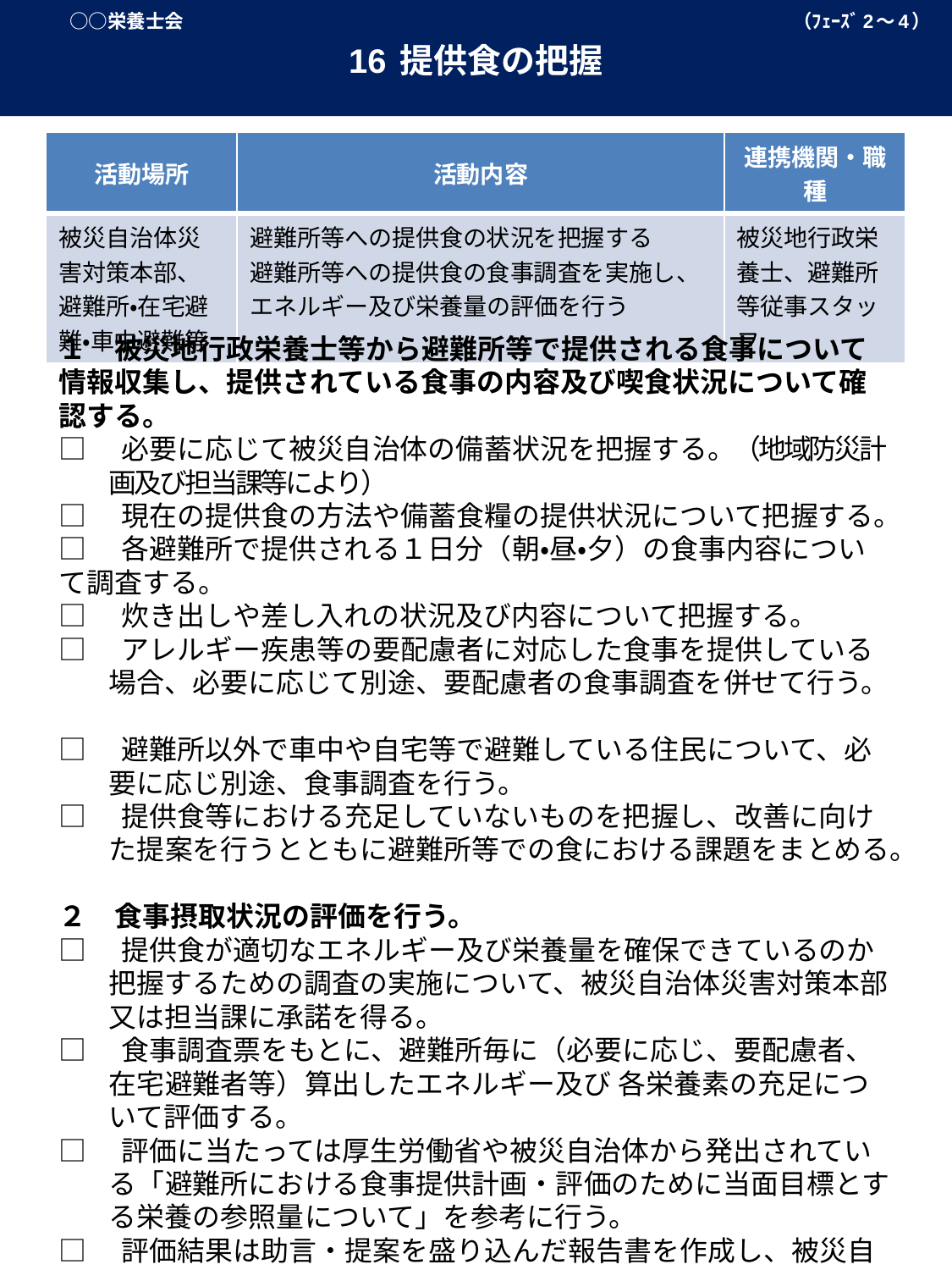

○○栄養士会　　　　　　　　　　　　　　　　　　　　　　　　　　　　　　　　（ﾌｪｰｽﾞ2～4）
16 提供食の把握
| 活動場所 | 活動内容 | 連携機関・職種 |
| --- | --- | --- |
| 被災自治体災害対策本部、避難所・在宅避難・車中避難等 | 避難所等への提供食の状況を把握する 避難所等への提供食の食事調査を実施し、エネルギー及び栄養量の評価を行う | 被災地行政栄養士、避難所等従事スタッフ |
１　被災地行政栄養士等から避難所等で提供される食事について情報収集し、提供されている食事の内容及び喫食状況について確認する。
□　必要に応じて被災自治体の備蓄状況を把握する。（地域防災計画及び担当課等により）
□　現在の提供食の方法や備蓄食糧の提供状況について把握する。
□　各避難所で提供される１日分（朝・昼・夕）の食事内容について調査する。
□　炊き出しや差し入れの状況及び内容について把握する。
□　アレルギー疾患等の要配慮者に対応した食事を提供している場合、必要に応じて別途、要配慮者の食事調査を併せて行う。
□　避難所以外で車中や自宅等で避難している住民について、必要に応じ別途、食事調査を行う。
□　提供食等における充足していないものを把握し、改善に向けた提案を行うとともに避難所等での食における課題をまとめる。

２　食事摂取状況の評価を行う。
□　提供食が適切なエネルギー及び栄養量を確保できているのか把握するための調査の実施について、被災自治体災害対策本部又は担当課に承諾を得る。
□　食事調査票をもとに、避難所毎に（必要に応じ、要配慮者、在宅避難者等）算出したエネルギー及び 各栄養素の充足について評価する。
□　評価に当たっては厚生労働省や被災自治体から発出されている「避難所における食事提供計画・評価のために当面目標とする栄養の参照量について」を参考に行う。
□　評価結果は助言・提案を盛り込んだ報告書を作成し、被災自治体災害対策本部及び関係課へ提供する。